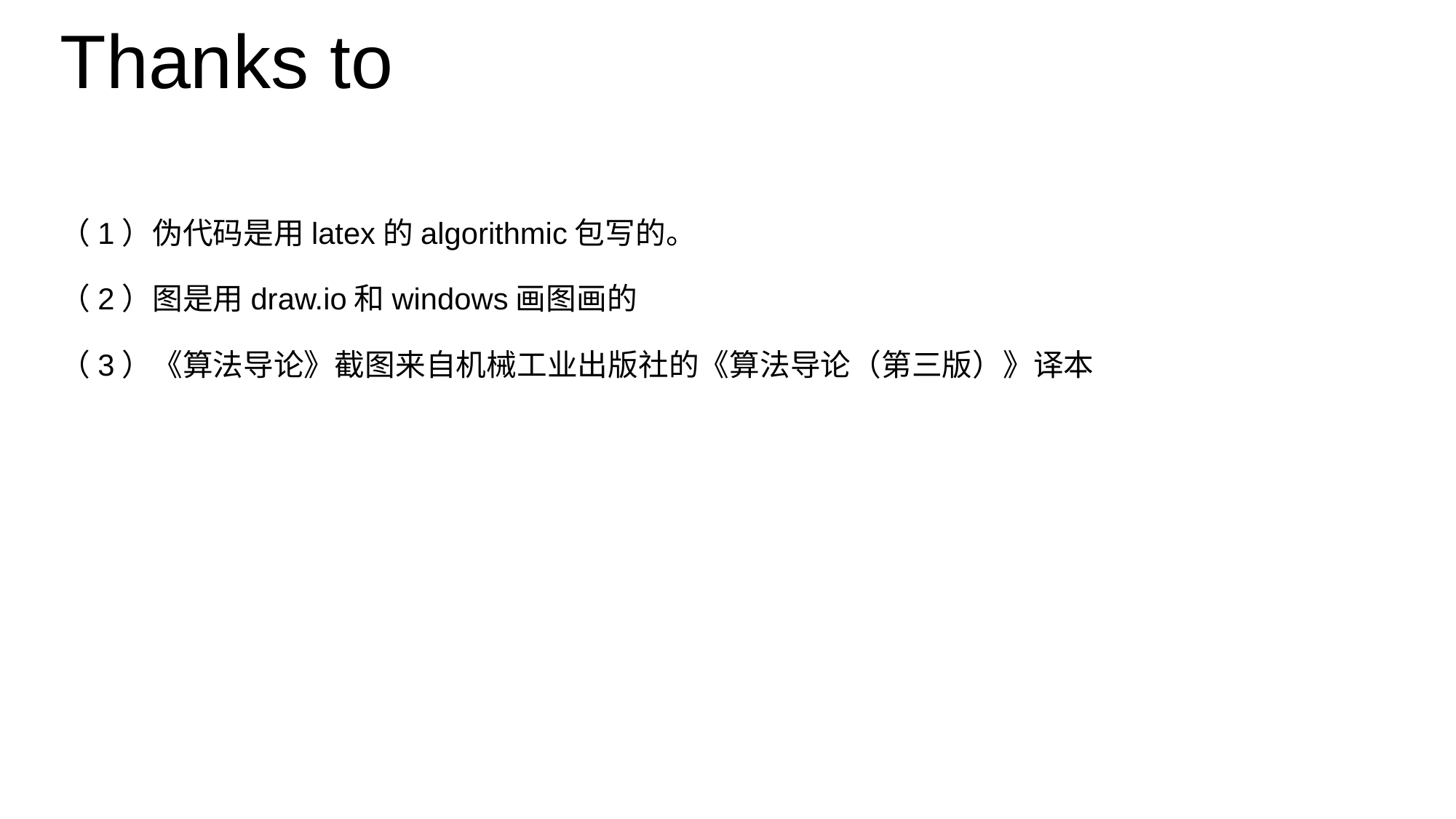

Thanks to
（1）伪代码是用latex的algorithmic包写的。

（2）图是用draw.io和windows画图画的

（3）《算法导论》截图来自机械工业出版社的《算法导论（第三版）》译本